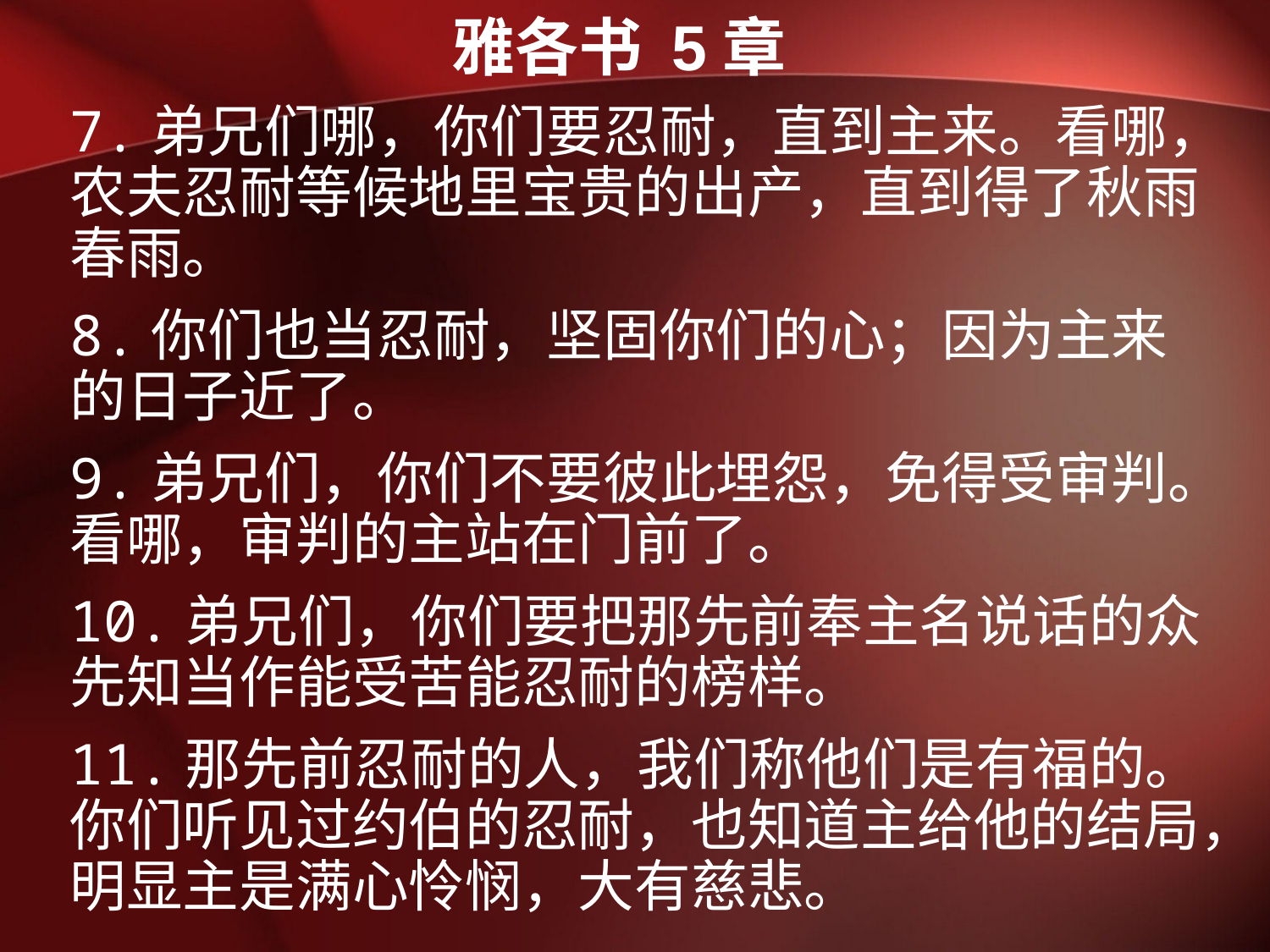

雅各书 5章
7.弟兄们哪，你们要忍耐，直到主来。看哪，农夫忍耐等候地里宝贵的出产，直到得了秋雨春雨。
8.你们也当忍耐，坚固你们的心；因为主来的日子近了。
9.弟兄们，你们不要彼此埋怨，免得受审判。看哪，审判的主站在门前了。
10.弟兄们，你们要把那先前奉主名说话的众先知当作能受苦能忍耐的榜样。
11.那先前忍耐的人，我们称他们是有福的。你们听见过约伯的忍耐，也知道主给他的结局，明显主是满心怜悯，大有慈悲。